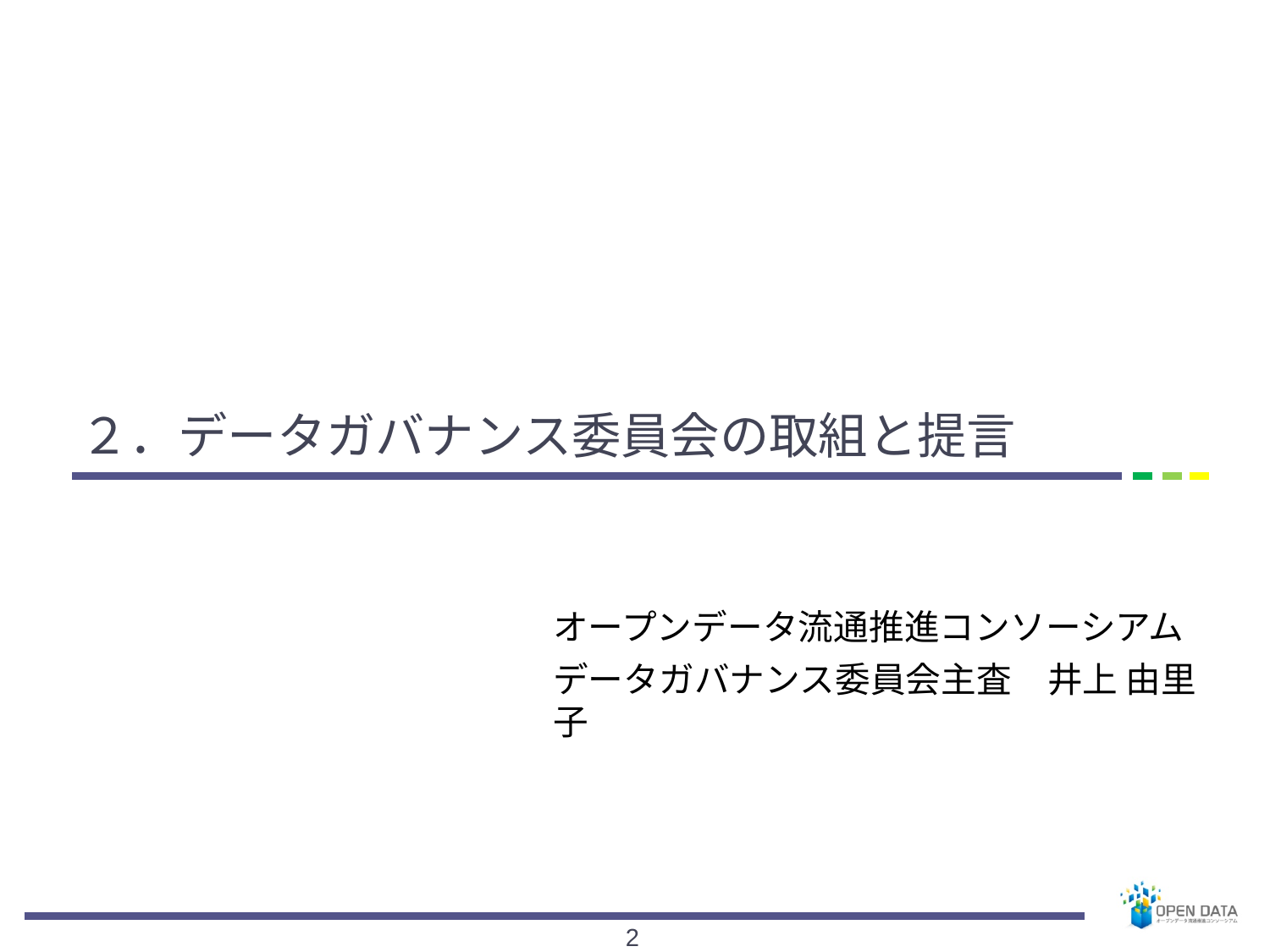

# ２．データガバナンス委員会の取組と提言
オープンデータ流通推進コンソーシアム
データガバナンス委員会主査　井上 由里子
2